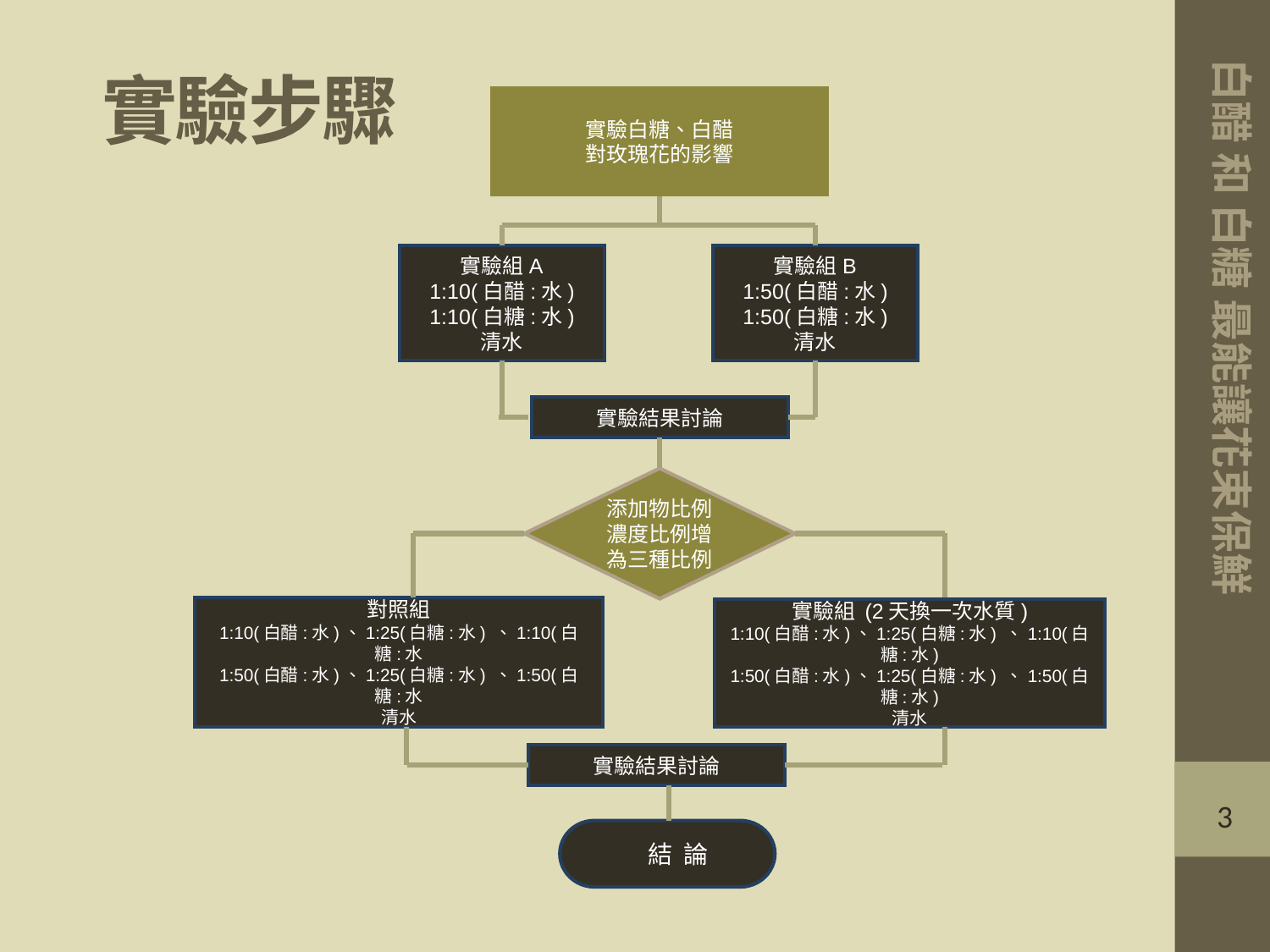

白醋 和 白糖 最能讓花束保鮮
# 實驗步驟

實驗白糖、白醋
對玫瑰花的影響

實驗組A
1:10(白醋:水)
1:10(白糖:水)
清水
實驗組B
1:50(白醋:水)
1:50(白糖:水)
清水
實驗結果討論
添加物比例濃度比例增為三種比例
對照組
1:10(白醋:水)、1:25(白糖:水) 、1:10(白糖:水
1:50(白醋:水)、1:25(白糖:水) 、1:50(白糖:水
清水
實驗組 (2天換一次水質)
1:10(白醋:水)、1:25(白糖:水) 、1:10(白糖:水)
1:50(白醋:水)、1:25(白糖:水) 、1:50(白糖:水)
清水
實驗結果討論
3
             結  論